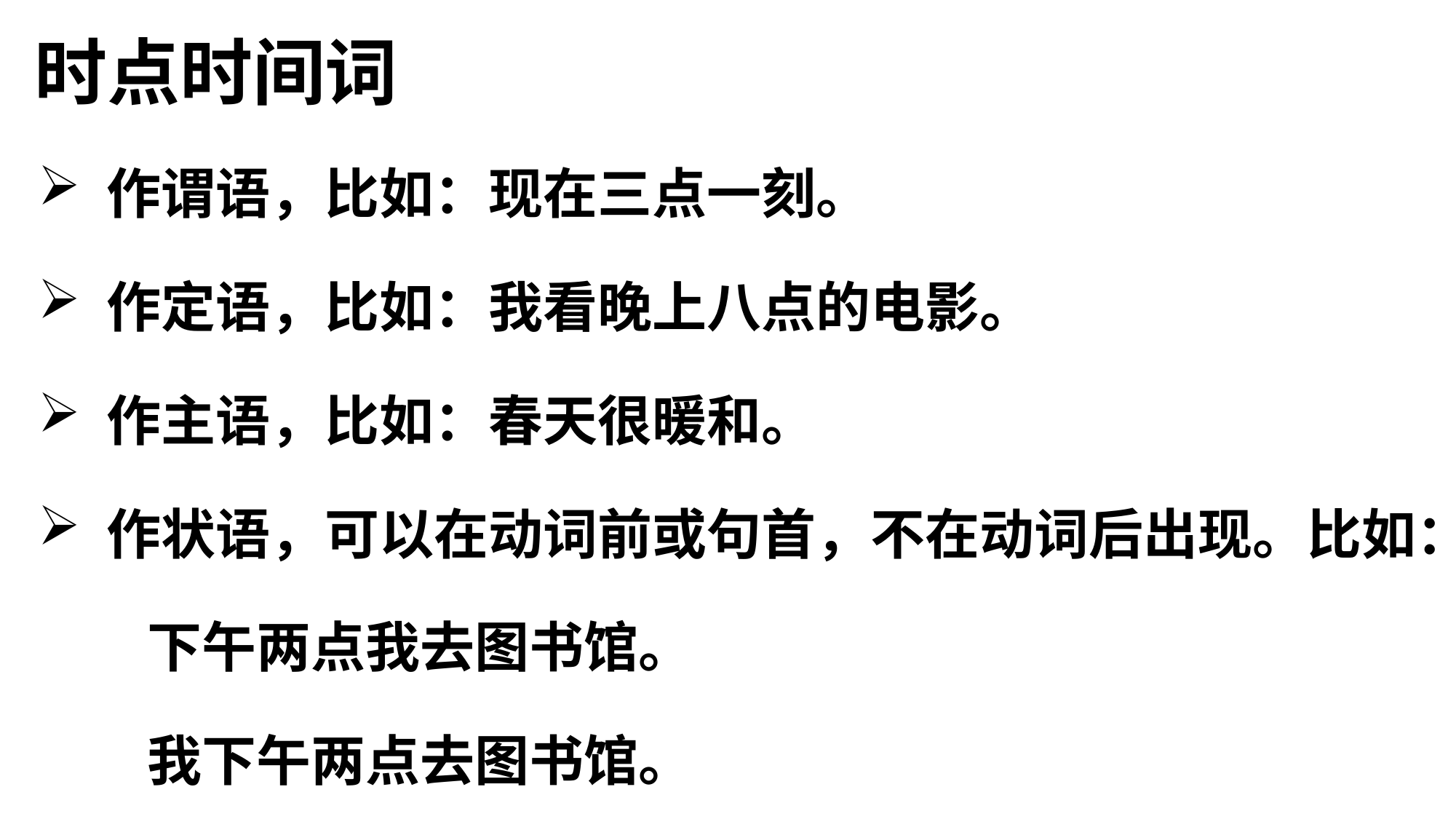

# 时点时间词
作谓语，比如：现在三点一刻。
作定语，比如：我看晚上八点的电影。
作主语，比如：春天很暖和。
作状语，可以在动词前或句首，不在动词后出现。比如：
	下午两点我去图书馆。
	我下午两点去图书馆。